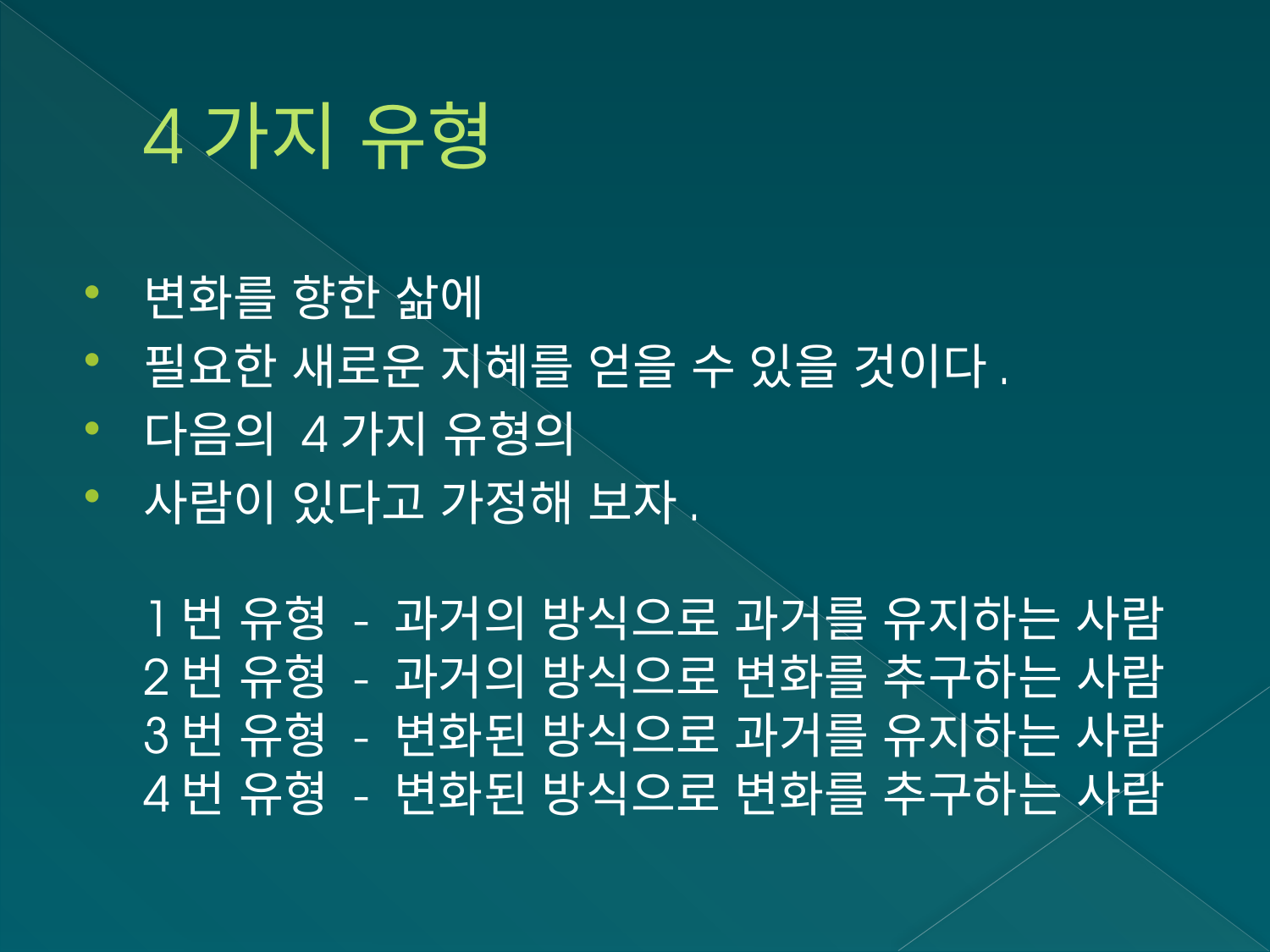

# 4가지 유형
변화를 향한 삶에
필요한 새로운 지혜를 얻을 수 있을 것이다.
다음의 4가지 유형의
사람이 있다고 가정해 보자.
1번 유형 - 과거의 방식으로 과거를 유지하는 사람
2번 유형 - 과거의 방식으로 변화를 추구하는 사람
3번 유형 - 변화된 방식으로 과거를 유지하는 사람
4번 유형 - 변화된 방식으로 변화를 추구하는 사람